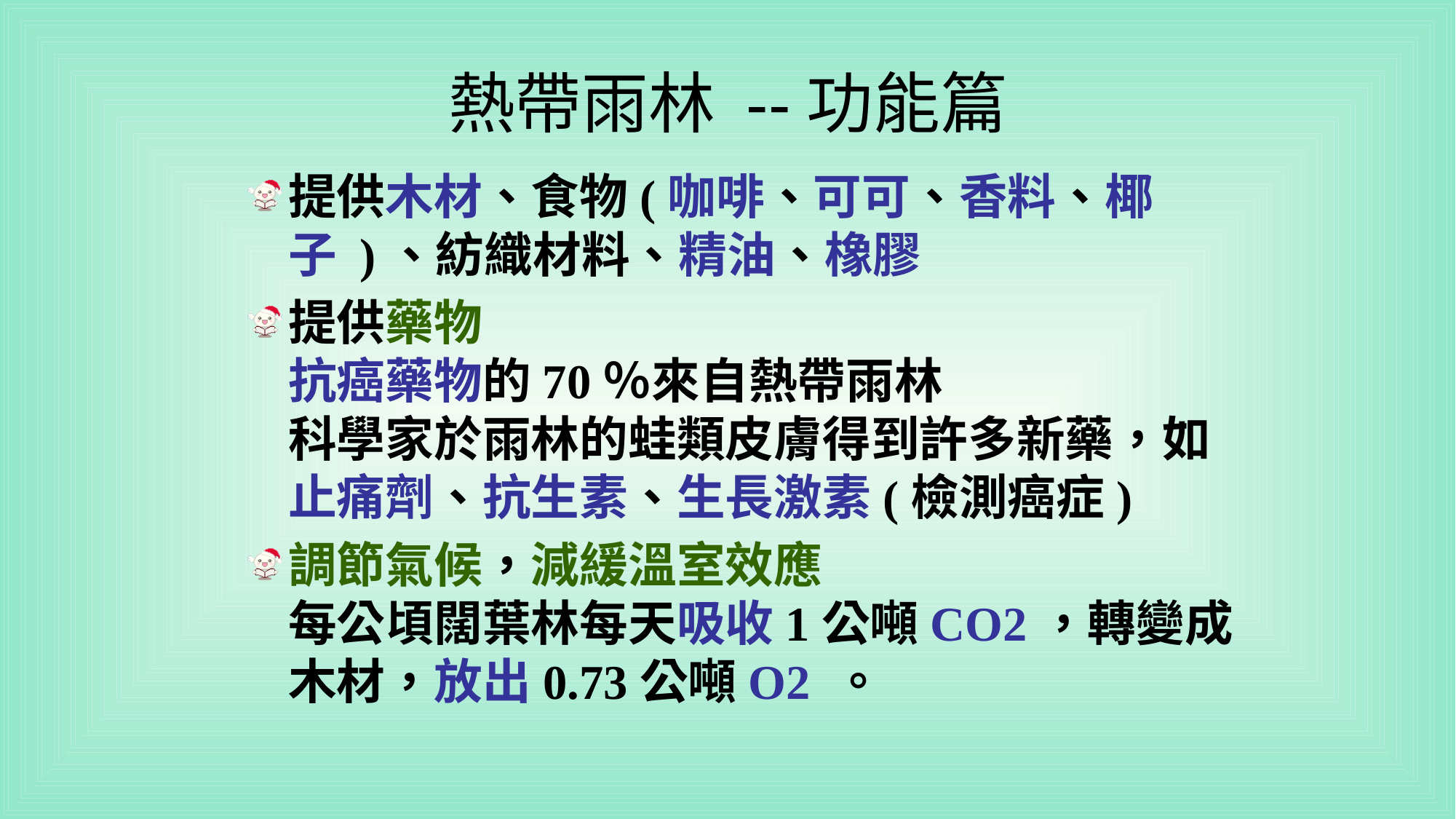

# 熱帶雨林 --功能篇
提供木材、食物(咖啡、可可、香料、椰子 )、紡織材料、精油、橡膠
提供藥物
抗癌藥物的70％來自熱帶雨林
科學家於雨林的蛙類皮膚得到許多新藥，如止痛劑、抗生素、生長激素(檢測癌症)
調節氣候，減緩溫室效應
每公頃闊葉林每天吸收1公噸CO2，轉變成木材，放出0.73公噸O2 。